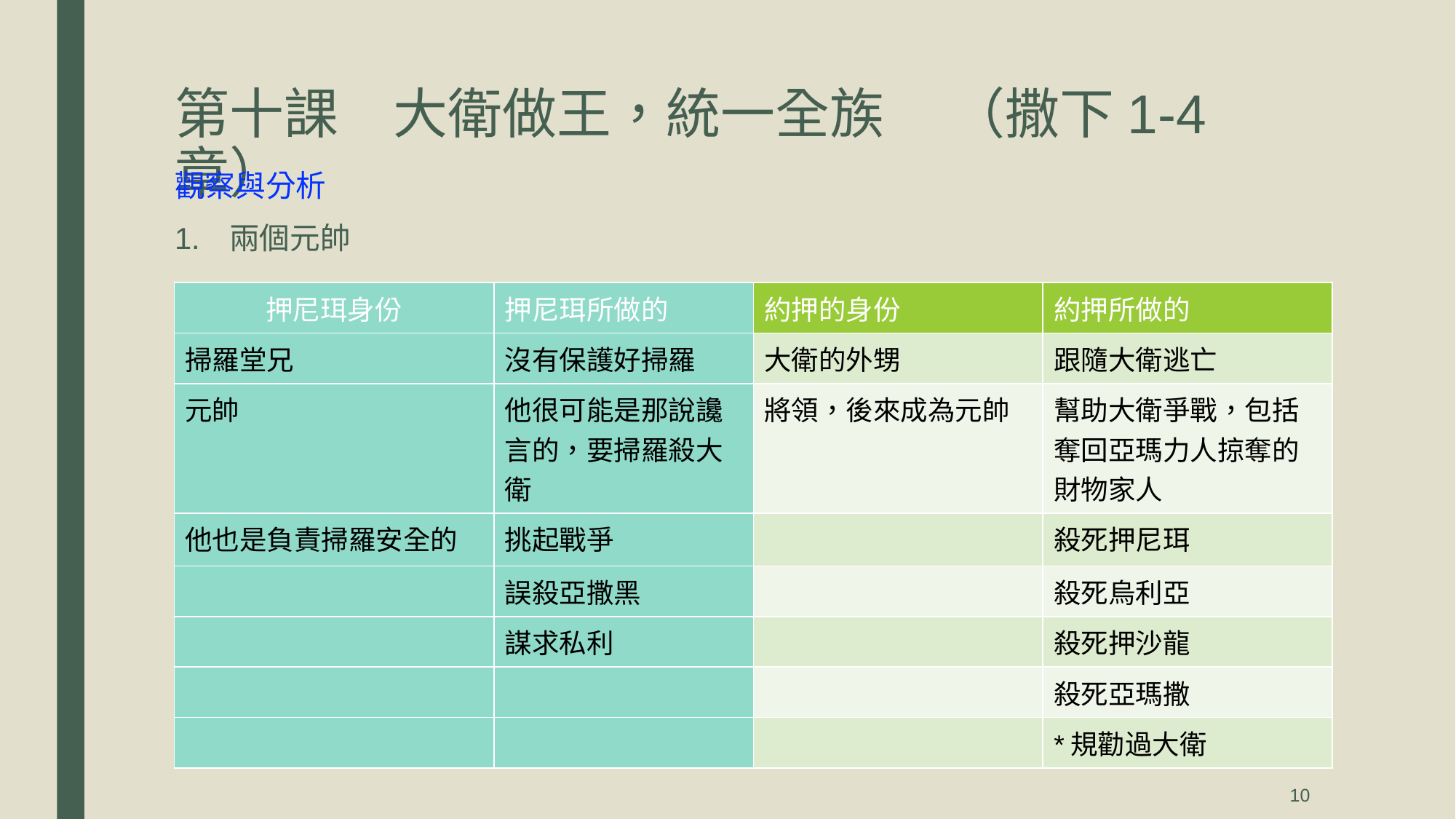

# 第十課	大衛做王，統一全族	 （撒下1-4章）
觀察與分析
兩個元帥
| 押尼珥身份 | 押尼珥所做的 | 約押的身份 | 約押所做的 |
| --- | --- | --- | --- |
| 掃羅堂兄 | 沒有保護好掃羅 | 大衛的外甥 | 跟隨大衛逃亡 |
| 元帥 | 他很可能是那說讒言的，要掃羅殺大衛 | 將領，後來成為元帥 | 幫助大衛爭戰，包括奪回亞瑪力人掠奪的財物家人 |
| 他也是負責掃羅安全的 | 挑起戰爭 |  | 殺死押尼珥 |
|  | 誤殺亞撒黑 |  | 殺死烏利亞 |
|  | 謀求私利 |  | 殺死押沙龍 |
|  |  |  | 殺死亞瑪撒 |
|  |  |  | \*規勸過大衛 |
10